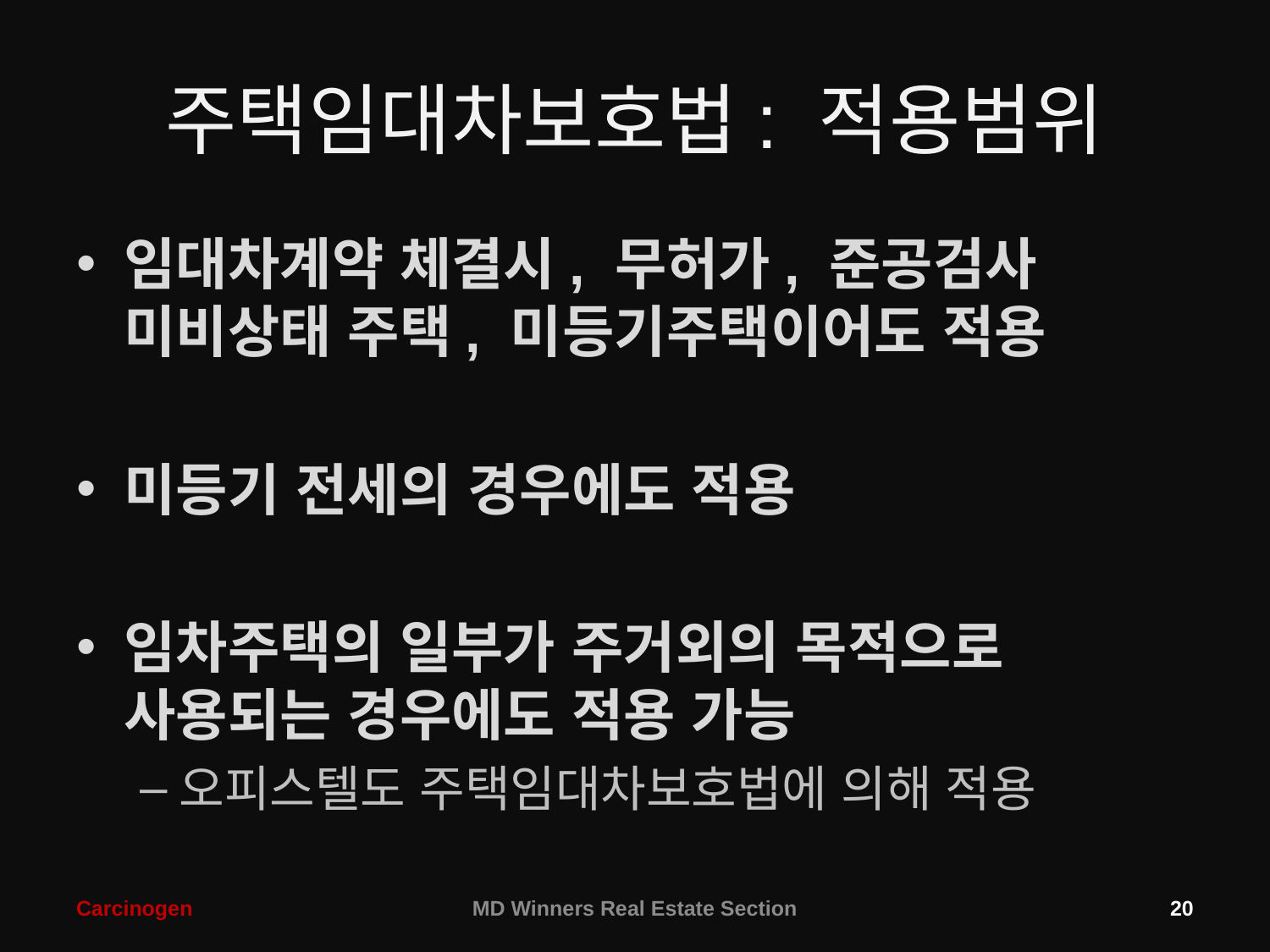

# 주택임대차보호법: 적용범위
임대차계약 체결시, 무허가, 준공검사 미비상태 주택, 미등기주택이어도 적용

미등기 전세의 경우에도 적용

임차주택의 일부가 주거외의 목적으로 사용되는 경우에도 적용 가능
오피스텔도 주택임대차보호법에 의해 적용
Carcinogen
MD Winners Real Estate Section
20